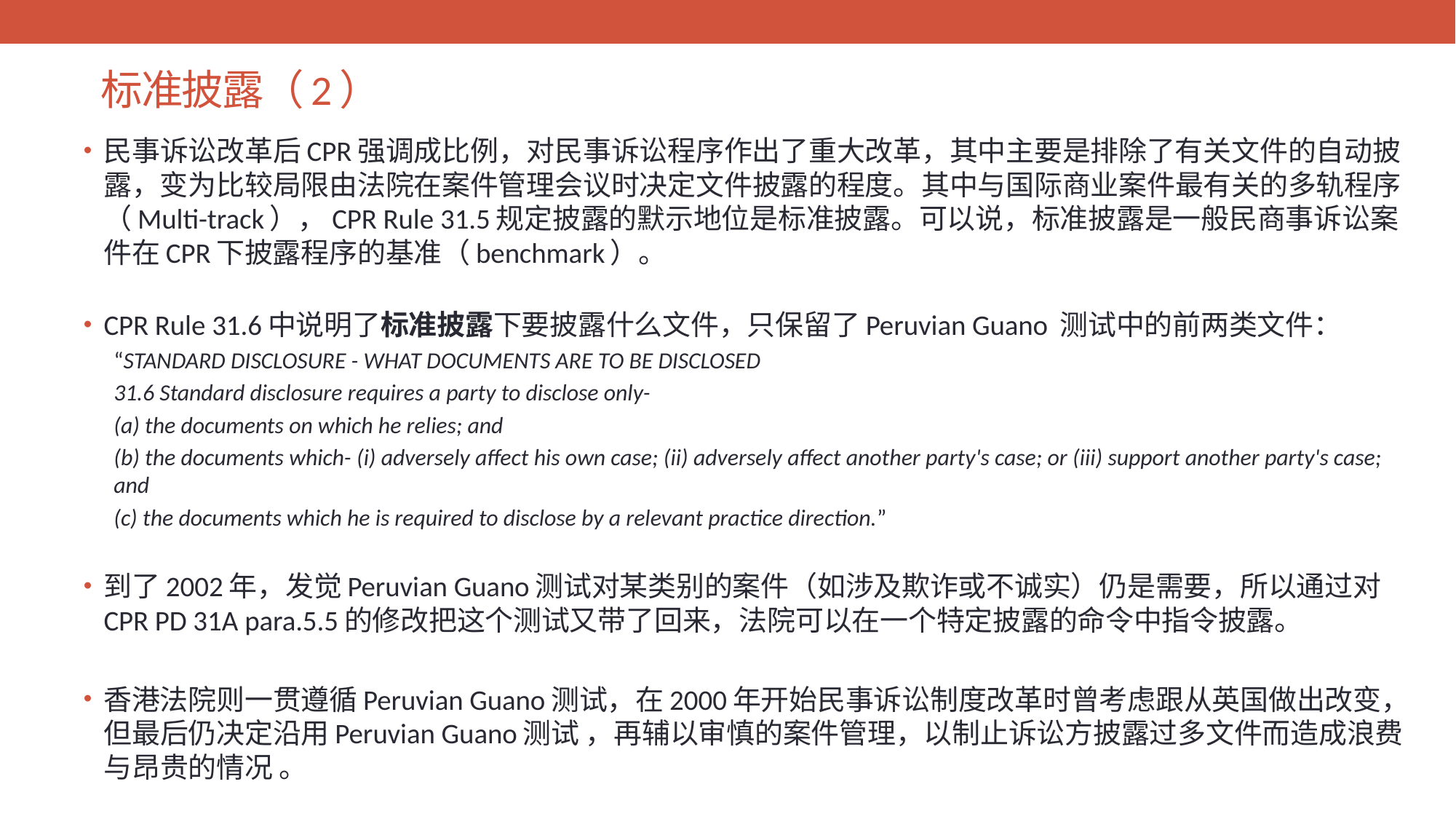

# 标准披露（2）
民事诉讼改革后CPR强调成比例，对民事诉讼程序作出了重大改革，其中主要是排除了有关文件的自动披露，变为比较局限由法院在案件管理会议时决定文件披露的程度。其中与国际商业案件最有关的多轨程序（Multi-track），CPR Rule 31.5规定披露的默示地位是标准披露。可以说，标准披露是一般民商事诉讼案件在CPR下披露程序的基准（benchmark）。

CPR Rule 31.6中说明了标准披露下要披露什么文件，只保留了Peruvian Guano 测试中的前两类文件：
“STANDARD DISCLOSURE - WHAT DOCUMENTS ARE TO BE DISCLOSED
31.6 Standard disclosure requires a party to disclose only-
(a) the documents on which he relies; and
(b) the documents which- (i) adversely affect his own case; (ii) adversely affect another party's case; or (iii) support another party's case; and
(c) the documents which he is required to disclose by a relevant practice direction.”

到了2002年，发觉Peruvian Guano测试对某类别的案件（如涉及欺诈或不诚实）仍是需要，所以通过对CPR PD 31A para.5.5的修改把这个测试又带了回来，法院可以在一个特定披露的命令中指令披露。

香港法院则一贯遵循Peruvian Guano测试，在2000年开始民事诉讼制度改革时曾考虑跟从英国做出改变，但最后仍决定沿用Peruvian Guano测试 ，再辅以审慎的案件管理，以制止诉讼方披露过多文件而造成浪费与昂贵的情况 。